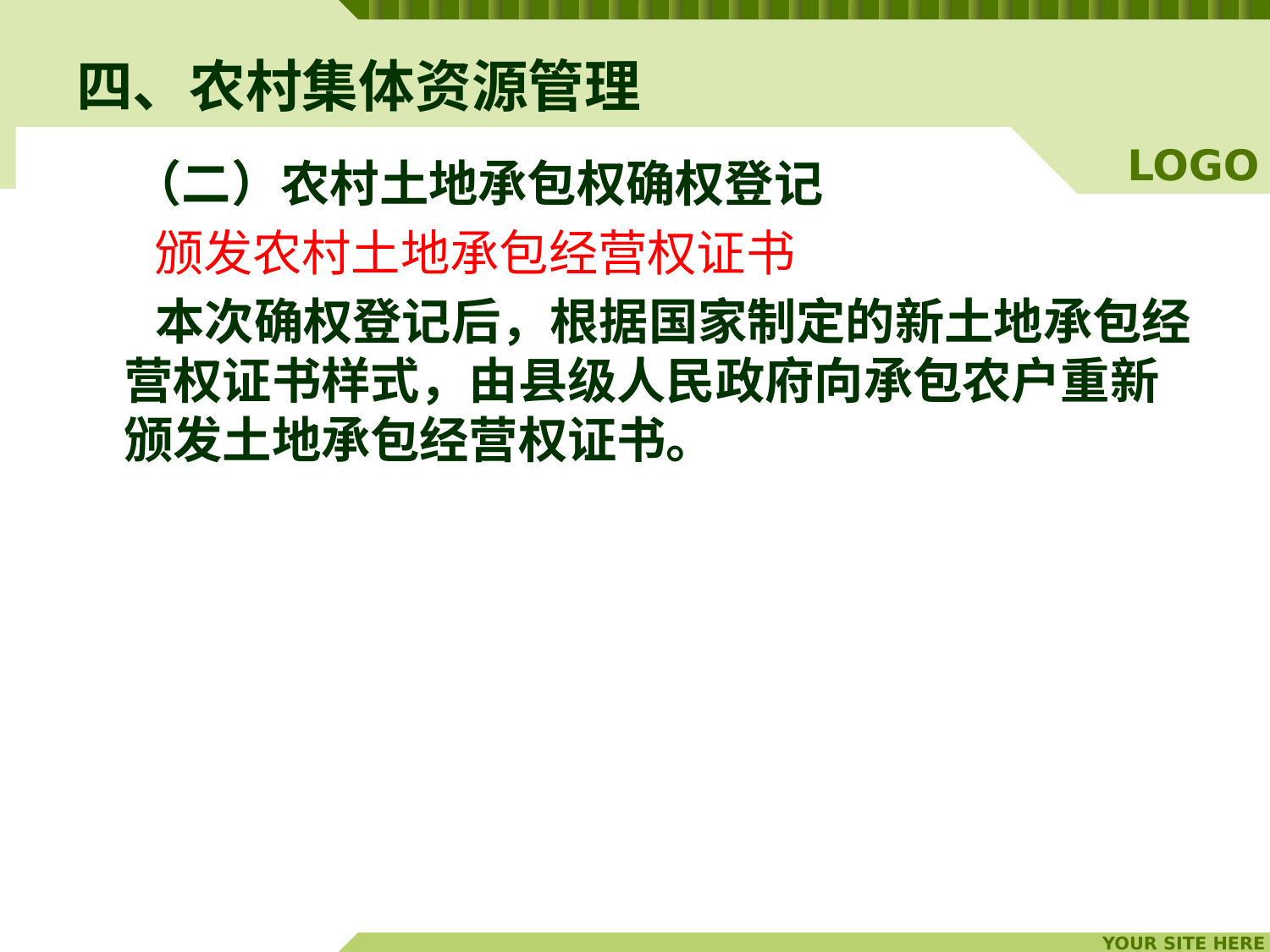

# 四、农村集体资源管理
    （二）农村土地承包权确权登记
      颁发农村土地承包经营权证书
      本次确权登记后，根据国家制定的新土地承包经营权证书样式，由县级人民政府向承包农户重新颁发土地承包经营权证书。